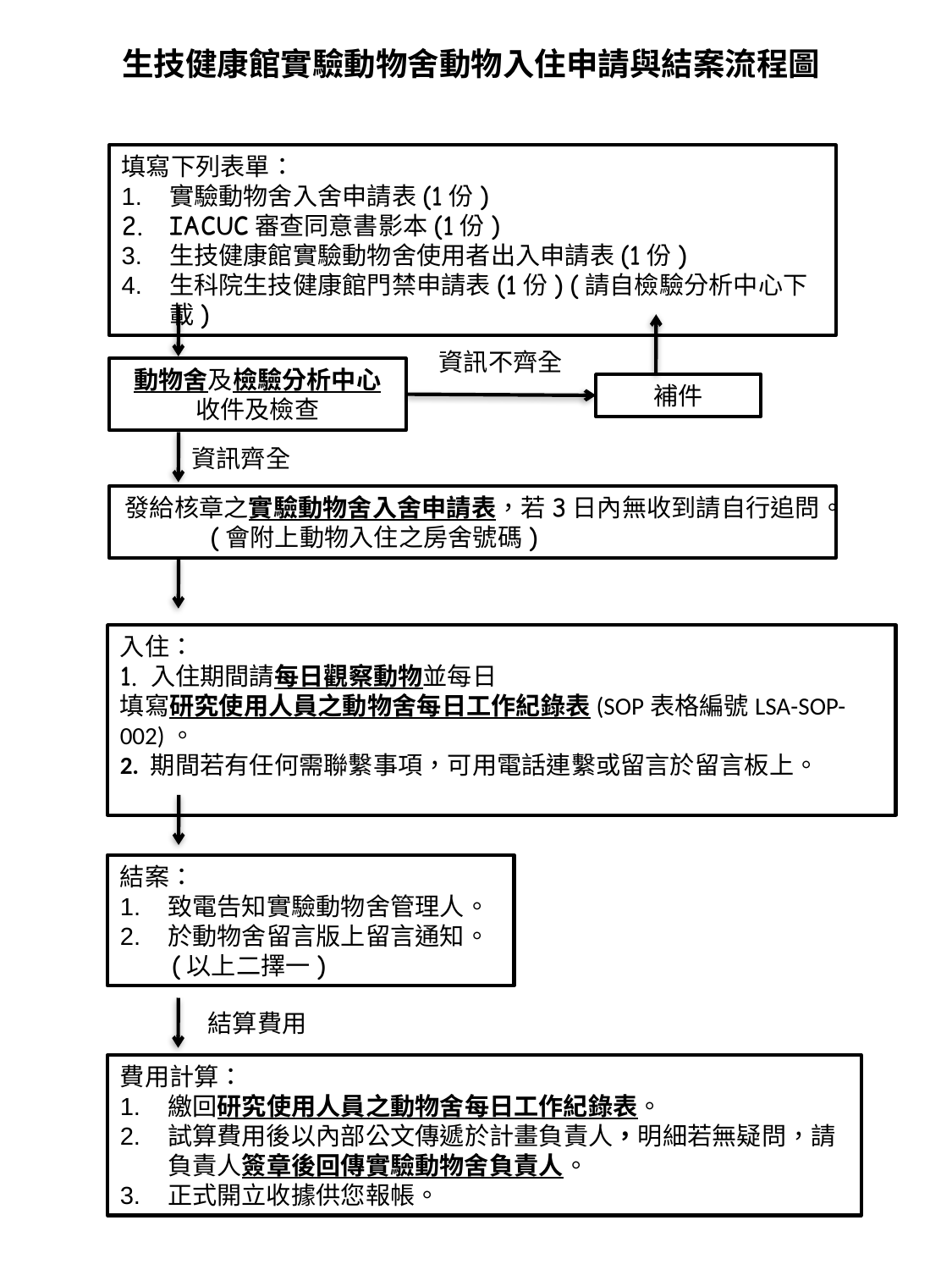

# 生技健康館實驗動物舍動物入住申請與結案流程圖
填寫下列表單：
實驗動物舍入舍申請表(1份)
IACUC審查同意書影本(1份)
生技健康館實驗動物舍使用者出入申請表(1份)
生科院生技健康館門禁申請表(1份) (請自檢驗分析中心下載)
資訊不齊全
動物舍及檢驗分析中心
收件及檢查
補件
資訊齊全
發給核章之實驗動物舍入舍申請表，若3日內無收到請自行追問。
            (會附上動物入住之房舍號碼)
入住：
1. 入住期間請每日觀察動物並每日
填寫研究使用人員之動物舍每日工作紀錄表(SOP表格編號LSA-SOP-002)。
2. 期間若有任何需聯繫事項，可用電話連繫或留言於留言板上。

結案：
致電告知實驗動物舍管理人。
於動物舍留言版上留言通知。
       (以上二擇一)
結算費用
費用計算：
繳回研究使用人員之動物舍每日工作紀錄表。
試算費用後以內部公文傳遞於計畫負責人，明細若無疑問，請負責人簽章後回傳實驗動物舍負責人。
正式開立收據供您報帳。